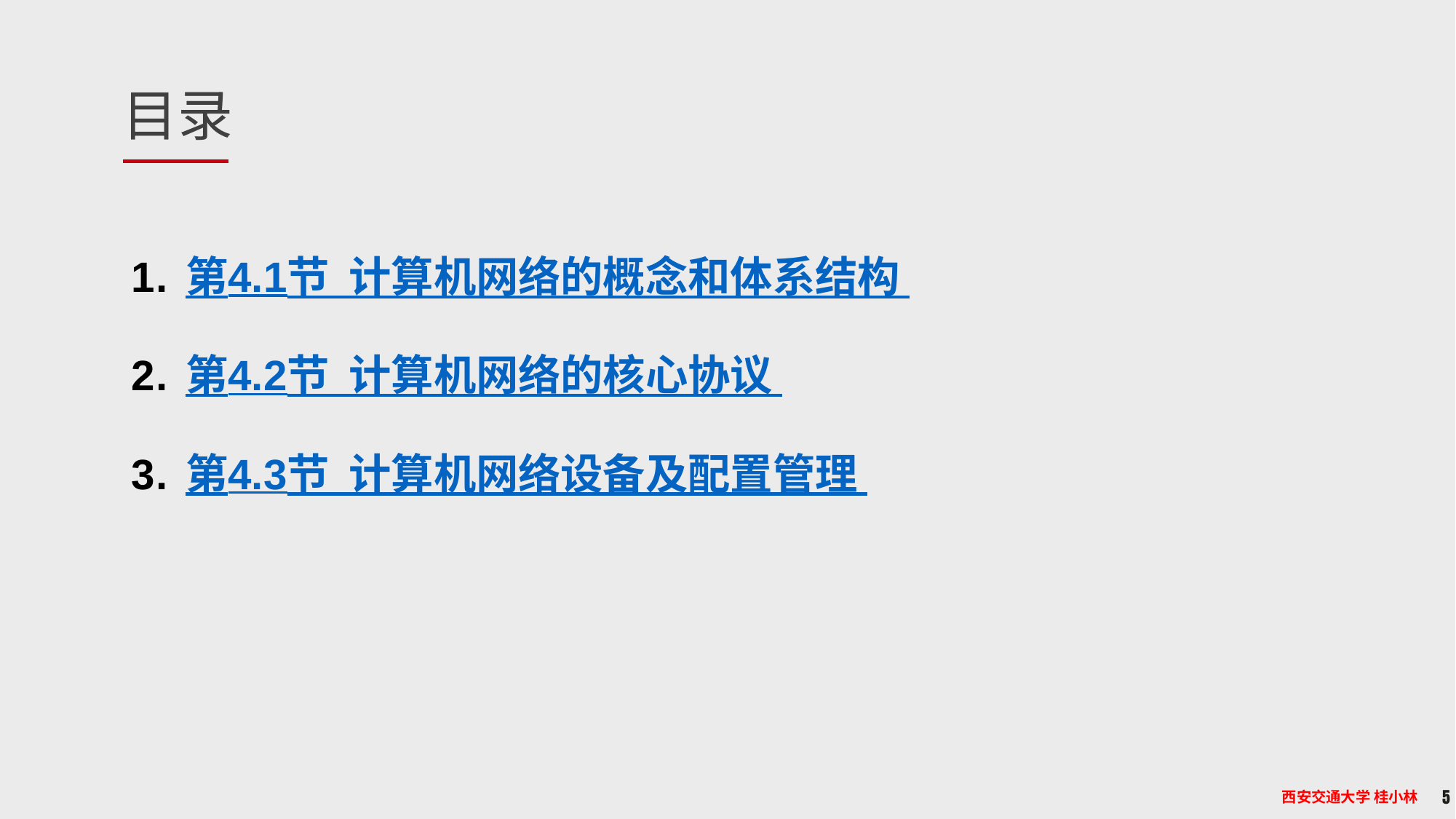

第4.1节  计算机网络的概念和体系结构
第4.2节  计算机网络的核心协议
第4.3节  计算机网络设备及配置管理